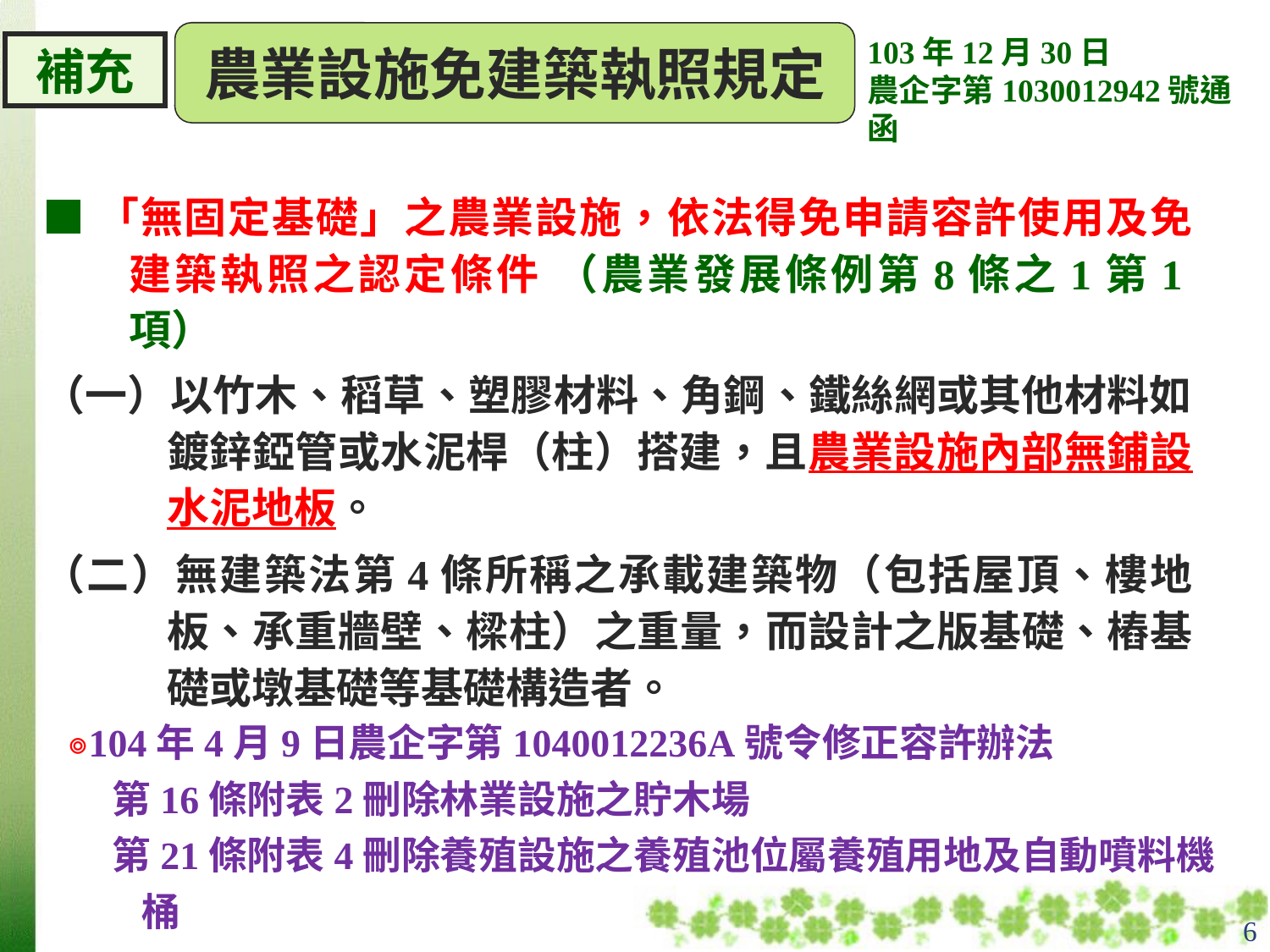

農業設施免建築執照規定
103年12月30日
農企字第1030012942號通函
補充
■「無固定基礎」之農業設施，依法得免申請容許使用及免建築執照之認定條件 （農業發展條例第8條之1第1項）
（一）以竹木、稻草、塑膠材料、角鋼、鐵絲網或其他材料如鍍鋅錏管或水泥桿（柱）搭建，且農業設施內部無鋪設水泥地板。
（二）無建築法第4條所稱之承載建築物（包括屋頂、樓地板、承重牆壁、樑柱）之重量，而設計之版基礎、樁基礎或墩基礎等基礎構造者。
◎104年4月9日農企字第1040012236A號令修正容許辦法
    第16條附表2刪除林業設施之貯木場
    第21條附表4刪除養殖設施之養殖池位屬養殖用地及自動噴料機桶
6